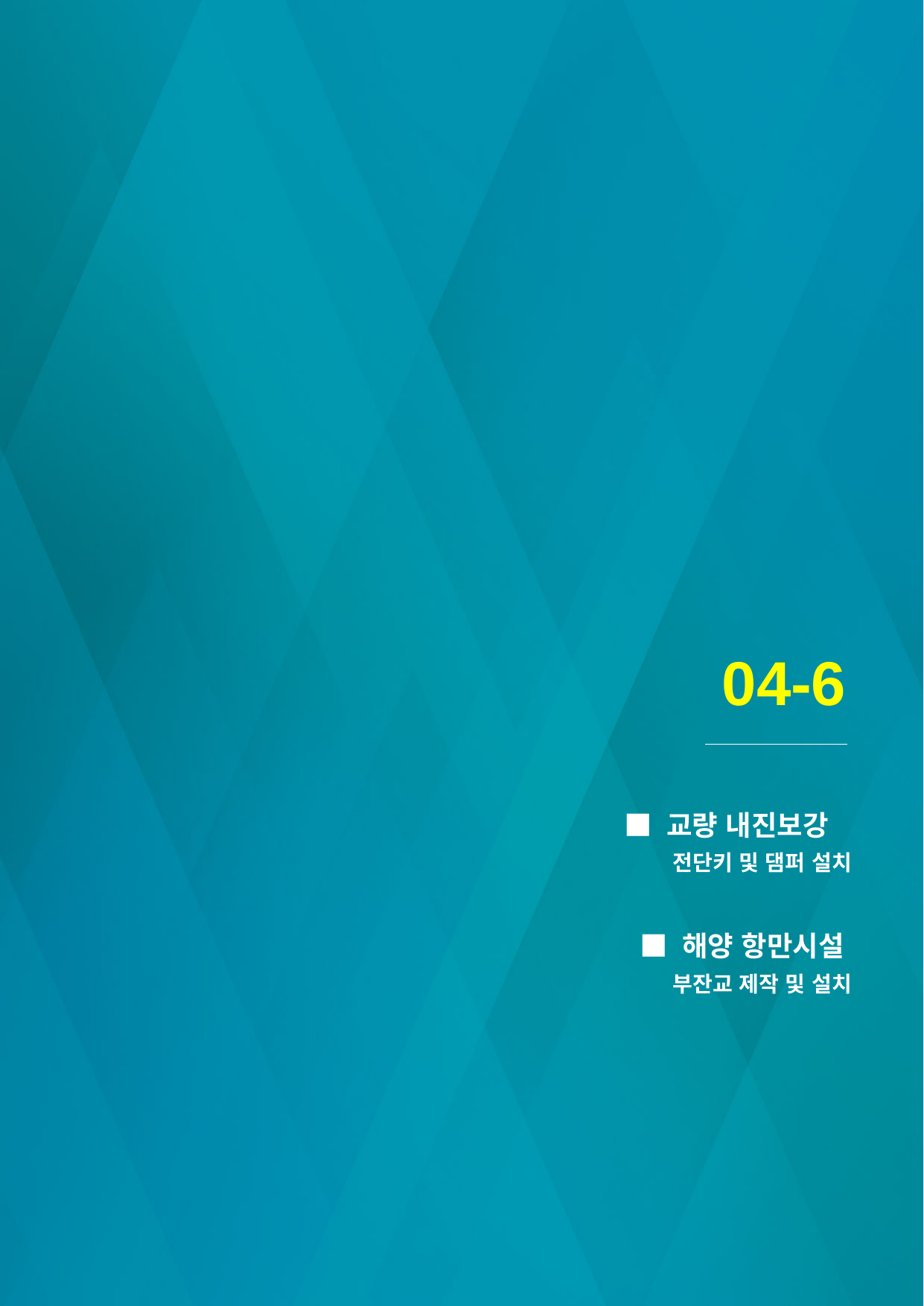

04-6
■ 교량 내진보강
전단키 및 댐퍼 설치

■ 해양 항만시설
부잔교 제작 및 설치